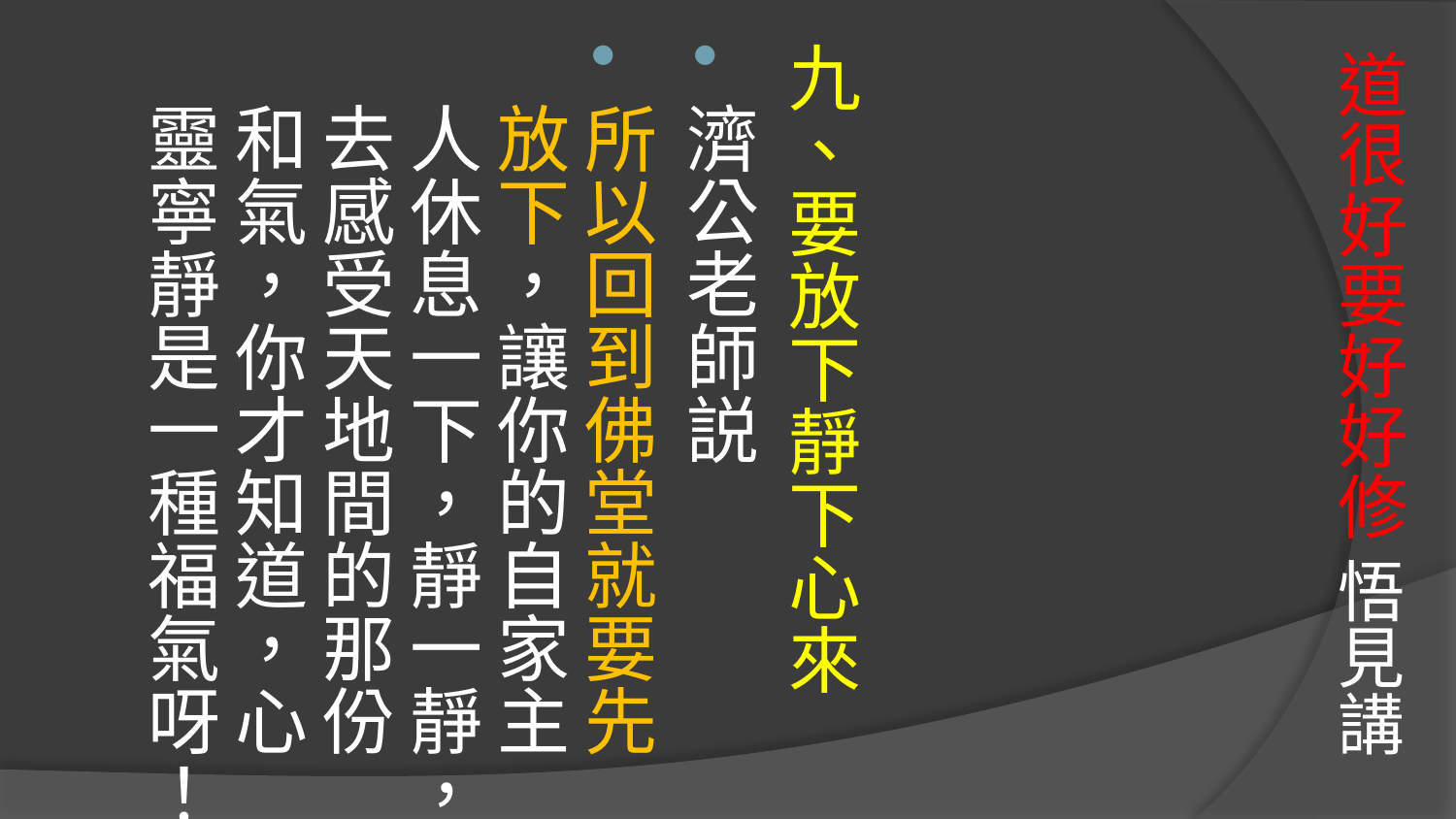

# 道很好要好好修 悟見講
九、要放下靜下心來
濟公老師説
所以回到佛堂就要先放下，讓你的自家主人休息一下，靜一靜，去感受天地間的那份和氣，你才知道，心靈寧靜是一種福氣呀！